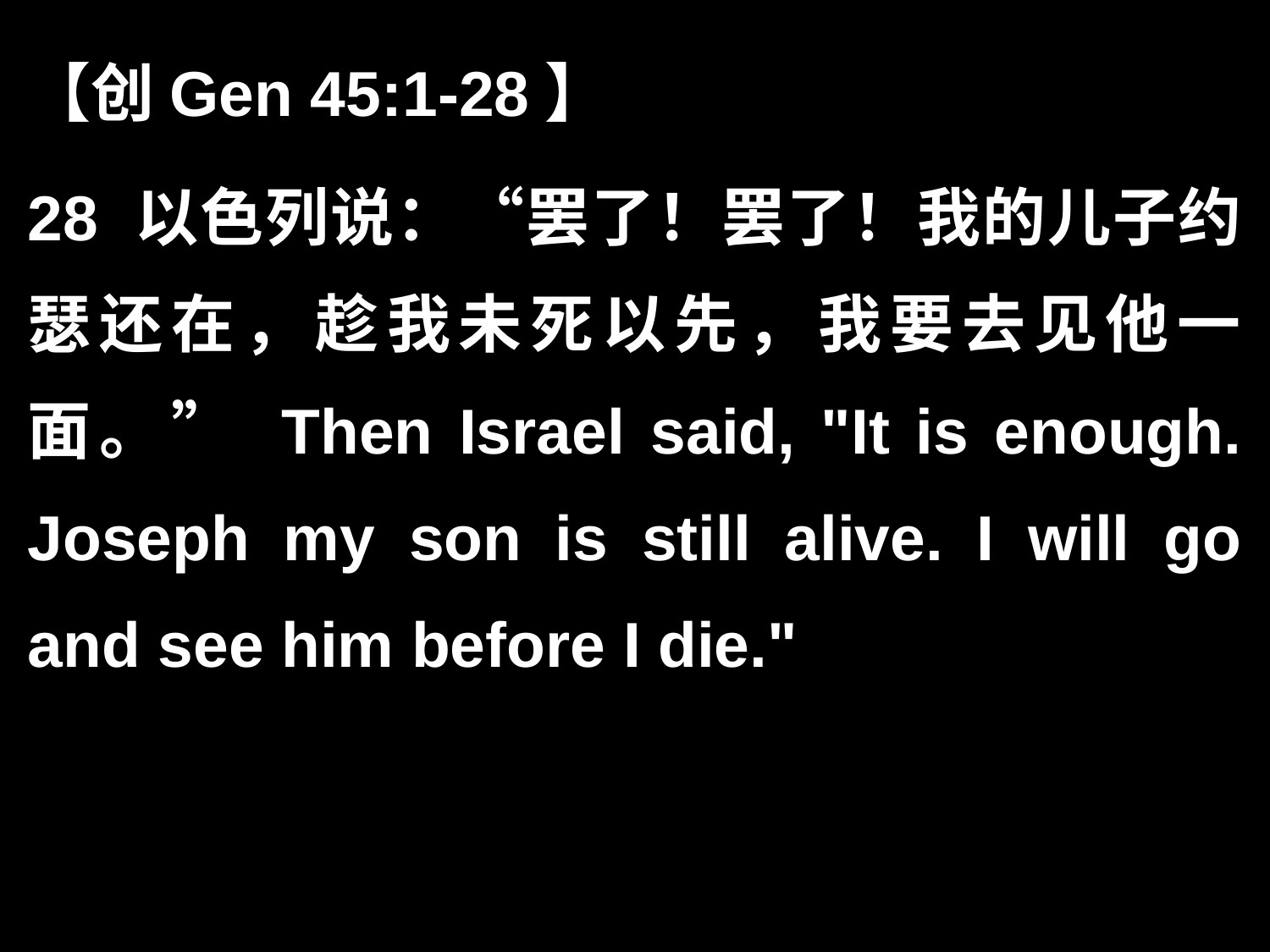

【创Gen 45:1-28】
28 以色列说：“罢了！罢了！我的儿子约瑟还在，趁我未死以先，我要去见他一面。” Then Israel said, "It is enough. Joseph my son is still alive. I will go and see him before I die."